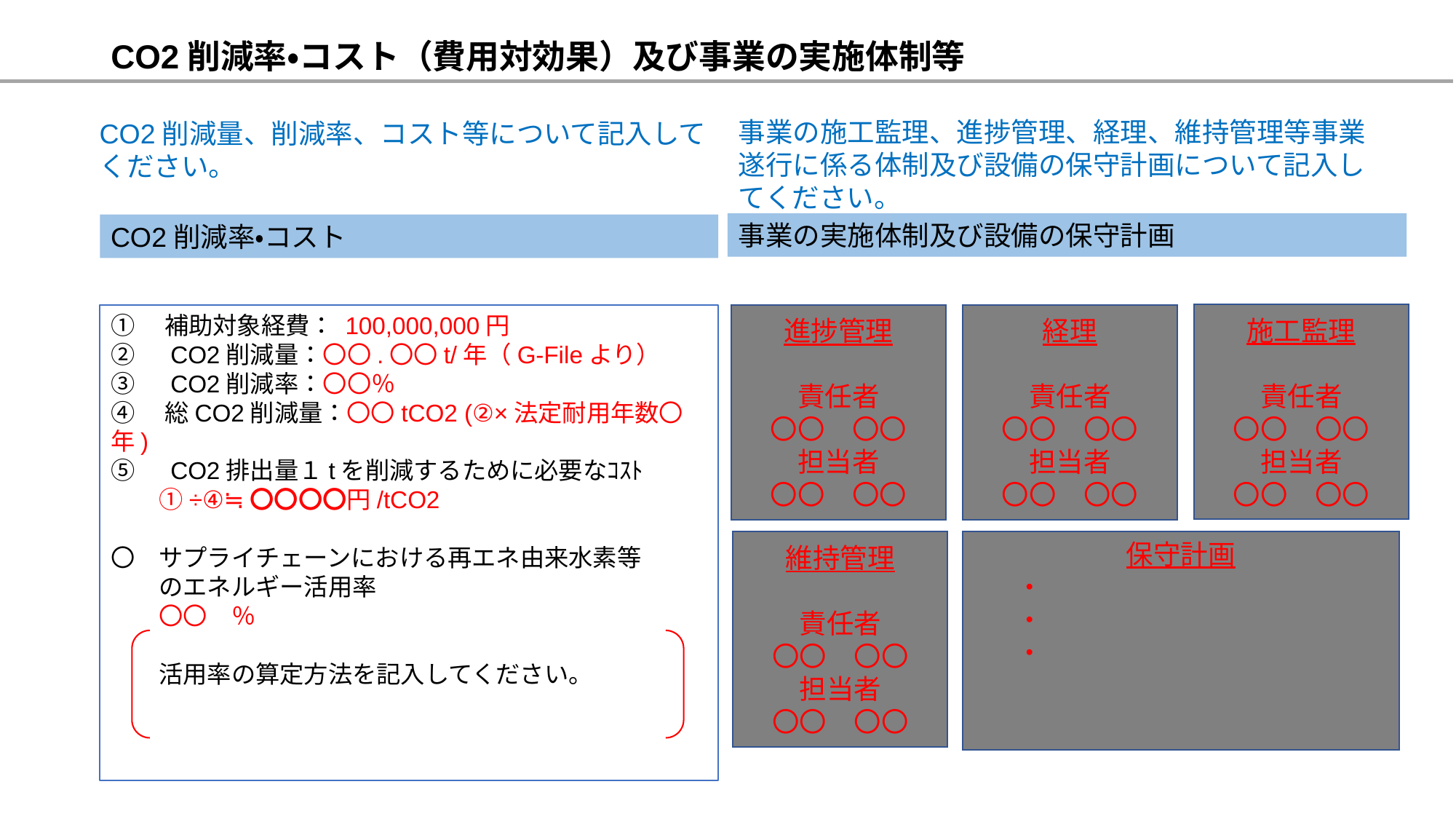

# CO2削減率・コスト（費用対効果）及び事業の実施体制等
事業の施工監理、進捗管理、経理、維持管理等事業遂行に係る体制及び設備の保守計画について記入してください。
CO2削減量、削減率、コスト等について記入してください。
事業の実施体制及び設備の保守計画
CO2削減率・コスト
施工監理

責任者
〇〇　〇〇
担当者
〇〇　〇〇
①　補助対象経費： 100,000,000円
②　CO2削減量：〇〇.〇〇t/年（G-Fileより）
③　CO2削減率：〇〇％
④　総CO2削減量：〇〇tCO2 (②×法定耐用年数〇年)
⑤　CO2排出量１tを削減するために必要なｺｽﾄ
　　①÷④≒〇〇〇〇円/tCO2

〇　サプライチェーンにおける再エネ由来水素等
　　のエネルギー活用率
　　〇〇　％

　　活用率の算定方法を記入してください。

進捗管理

責任者
〇〇　〇〇
担当者
〇〇　〇〇
経理

責任者
〇〇　〇〇
担当者
〇〇　〇〇
維持管理

責任者
〇〇　〇〇
担当者
〇〇　〇〇
保守計画
・
・
・